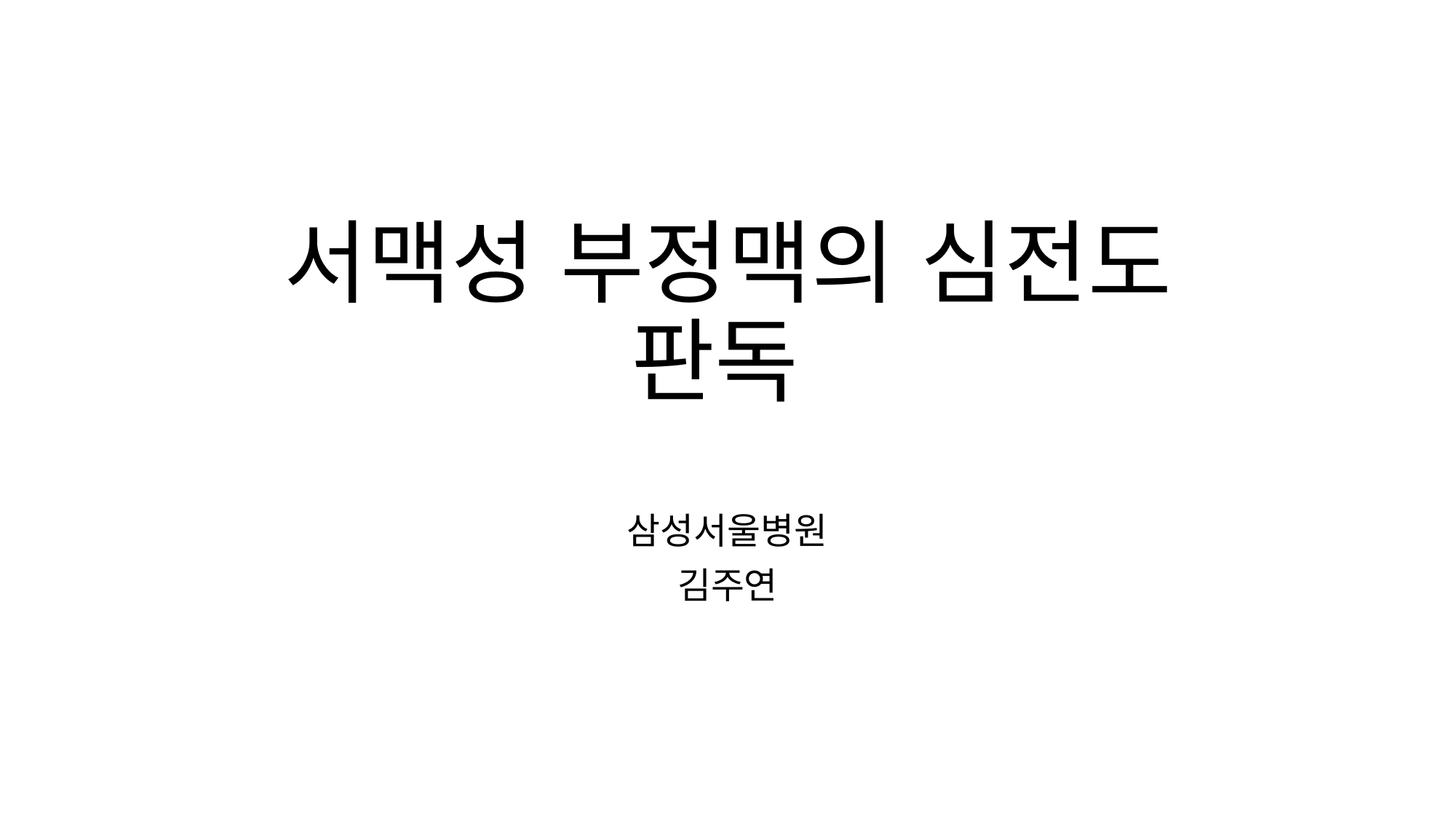

# 서맥성 부정맥의 심전도 판독
삼성서울병원
김주연